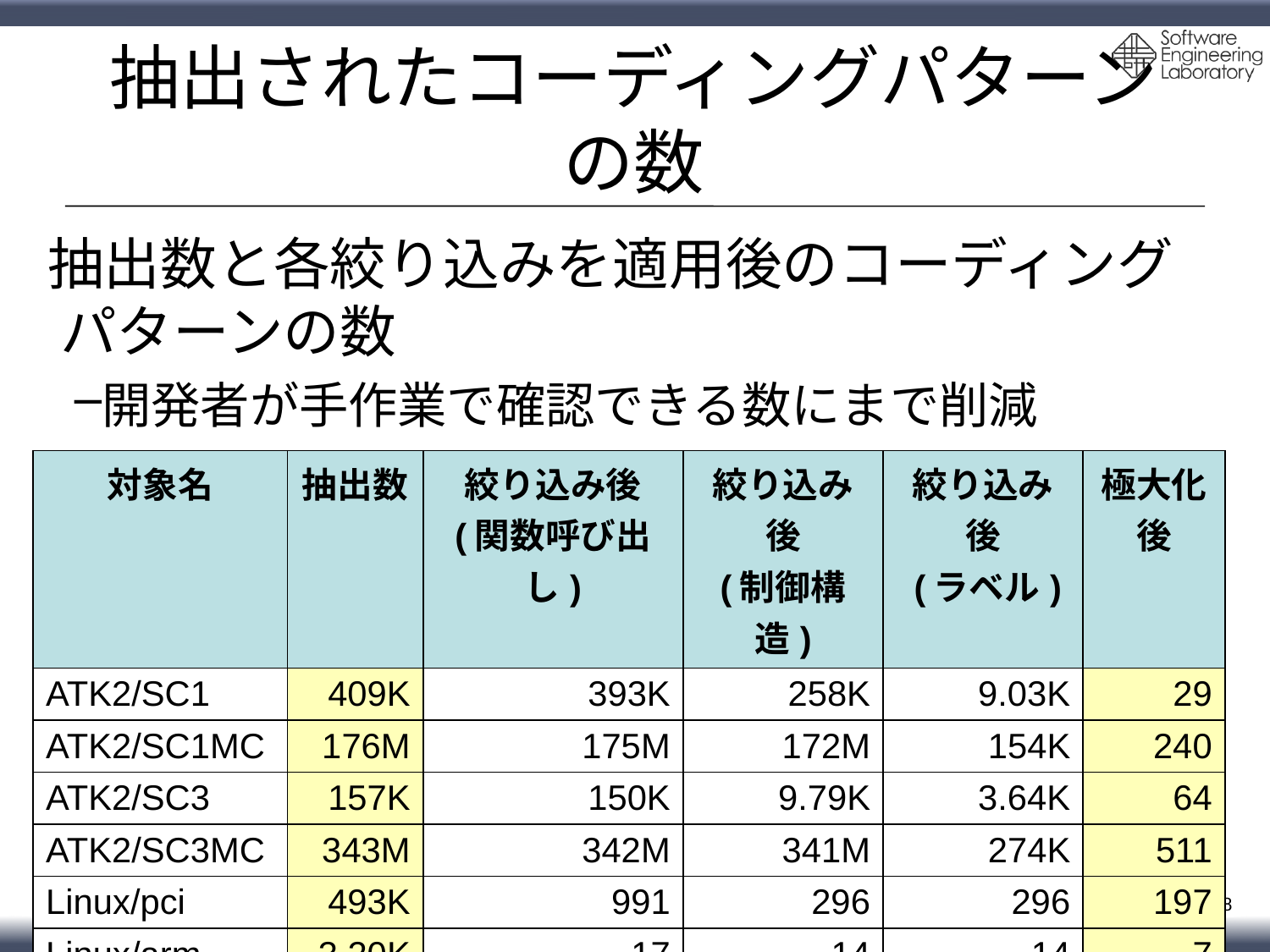

# 抽出されたコーディングパターンの数
抽出数と各絞り込みを適用後のコーディング   パターンの数
開発者が手作業で確認できる数にまで削減
| 対象名 | 抽出数 | 絞り込み後 (関数呼び出し) | 絞り込み後 (制御構造) | 絞り込み後 (ラベル) | 極大化 後 |
| --- | --- | --- | --- | --- | --- |
| ATK2/SC1 | 409K | 393K | 258K | 9.03K | 29 |
| ATK2/SC1MC | 176M | 175M | 172M | 154K | 240 |
| ATK2/SC3 | 157K | 150K | 9.79K | 3.64K | 64 |
| ATK2/SC3MC | 343M | 342M | 341M | 274K | 511 |
| Linux/pci | 493K | 991 | 296 | 296 | 197 |
| Linux/arm | 3.20K | 17 | 14 | 14 | 7 |
28